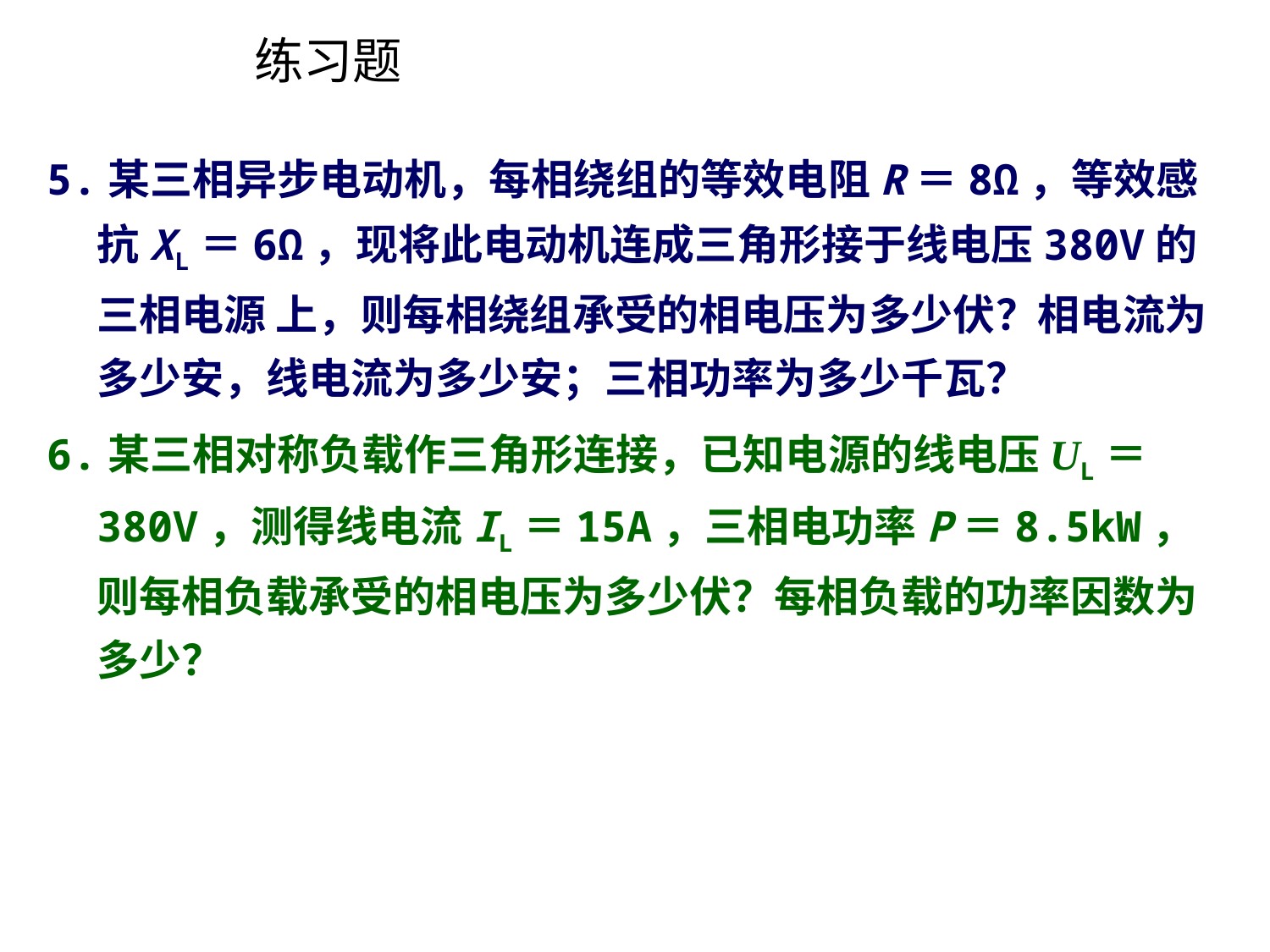

练习题
5.某三相异步电动机，每相绕组的等效电阻R＝8Ω，等效感抗XL＝6Ω，现将此电动机连成三角形接于线电压380V的三相电源 上，则每相绕组承受的相电压为多少伏？相电流为多少安，线电流为多少安；三相功率为多少千瓦？
6.某三相对称负载作三角形连接，已知电源的线电压UL＝380V，测得线电流IL＝15A，三相电功率P＝8.5kW，则每相负载承受的相电压为多少伏？每相负载的功率因数为多少？